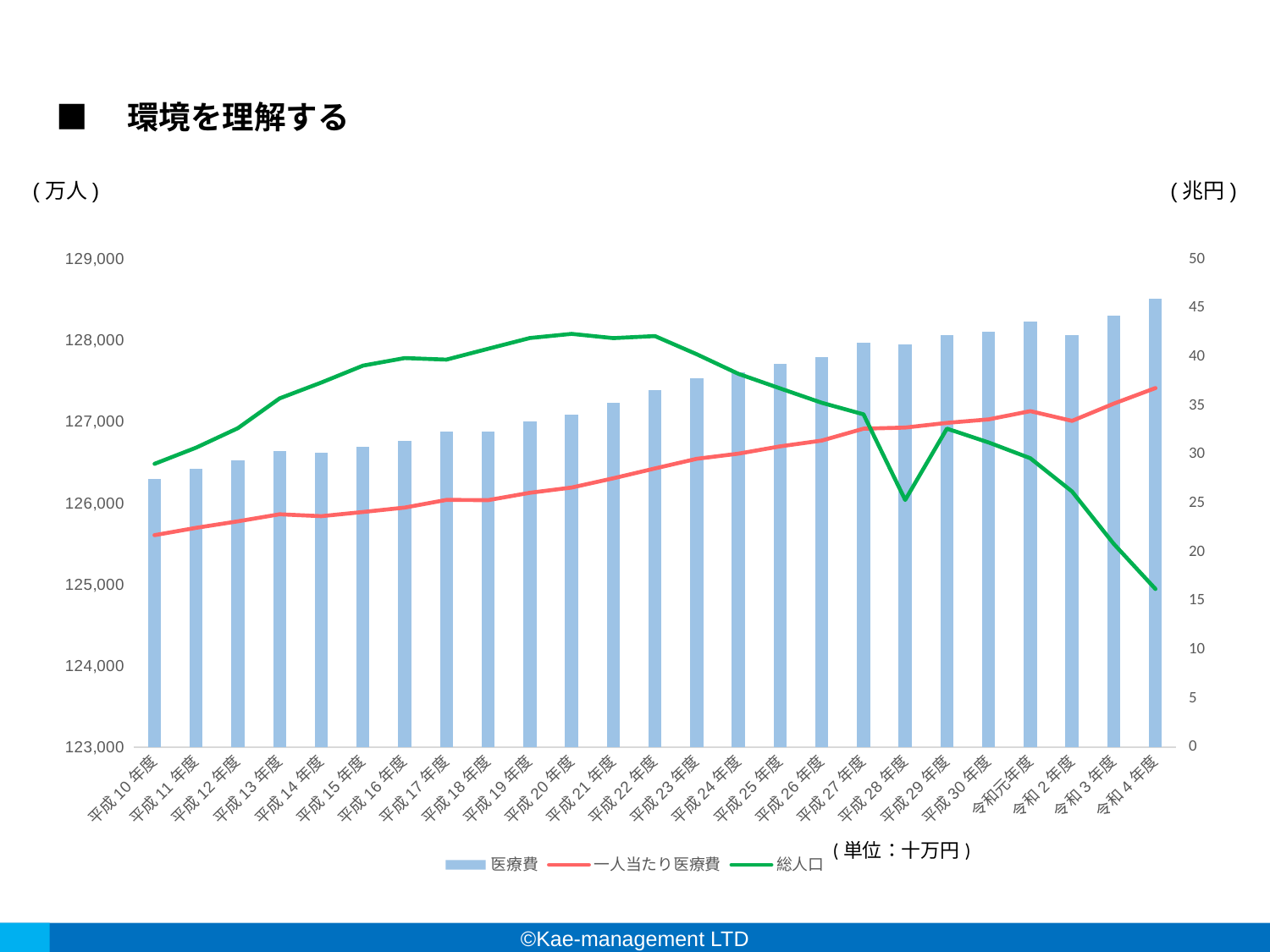

■　環境を理解する
(万人)
(兆円)

### Chart

| Category | 医療費 | 総人口 | 一人当たり医療費 |
|---|---|---|---|
| 平成10年度 | 27.5 | 126486.0 | 21.741536612747655 |
| 平成11年度 | 28.5 | 126686.0 | 22.496566313562667 |
| 平成12年度 | 29.4 | 126925.0 | 23.163285404766594 |
| 平成13年度 | 30.4 | 127291.0 | 23.882285471871537 |
| 平成14年度 | 30.2 | 127486.0 | 23.68887564124688 |
| 平成15年度 | 30.8 | 127694.0 | 24.12016226290977 |
| 平成16年度 | 31.4 | 127787.0 | 24.57213957601321 |
| 平成17年度 | 32.4 | 127768.0 | 25.358462212760628 |
| 平成18年度 | 32.4 | 127901.0 | 25.332092790517667 |
| 平成19年度 | 33.4 | 128033.0 | 26.087024439011817 |
| 平成20年度 | 34.1 | 128084.0 | 26.623153555479217 |
| 平成21年度 | 35.3 | 128032.0 | 27.571232191952006 |
| 平成22年度 | 36.6 | 128057.0 | 28.581022513411995 |
| 平成23年度 | 37.8 | 127834.0 | 29.569598072500273 |
| 平成24年度 | 38.4 | 127593.0 | 30.095694904892902 |
| 平成25年度 | 39.3 | 127414.0 | 30.844334217589903 |
| 平成26年度 | 40.0 | 127237.0 | 31.437396354833893 |
| 平成27年度 | 41.5 | 127095.0 | 32.65274007632086 |
| 平成28年度 | 41.3 | 126042.0 | 32.76685549261357 |
| 平成29年度 | 42.2 | 126919.0 | 33.24955286442535 |
| 平成30年度 | 42.6 | 126749.0 | 33.60973262116467 |
| 令和元年度 | 43.6 | 126555.0 | 34.45142428193275 |
| 令和2年度 | 42.2 | 126146.0 | 33.45330014427727 |
| 令和3年度 | 44.2 | 125502.0 | 35.21856225398799 |
| 令和4年度 | 46.0 | 124947.0 | 36.81560981856307 |
(単位：十万円)